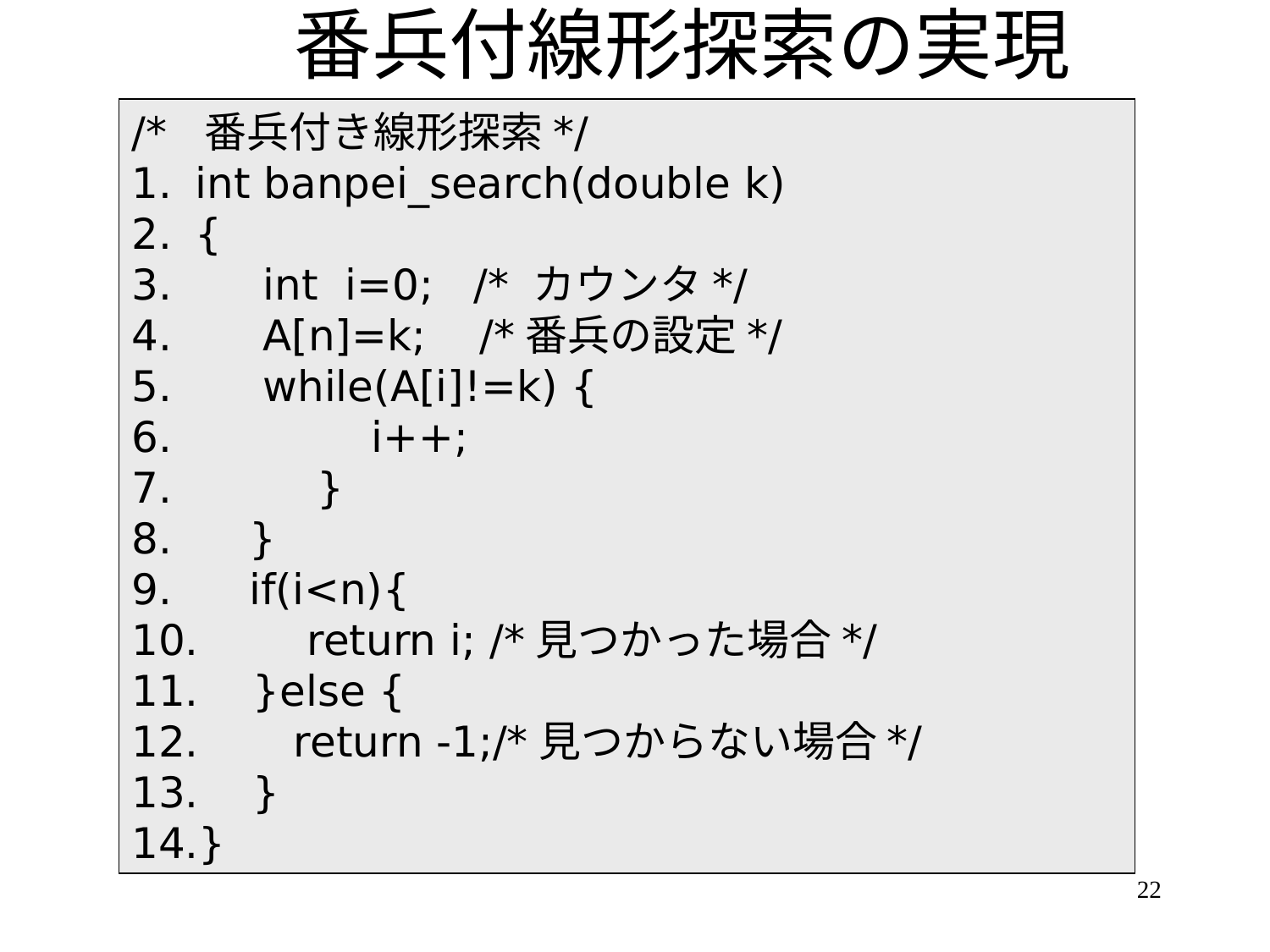

# 番兵付線形探索の実現
/*  番兵付き線形探索*/
int banpei_search(double k)
{
     int  i=0;   /* カウンタ*/
     A[n]=k;    /*番兵の設定*/
     while(A[i]!=k) {
             i++;
         }
    }
    if(i<n){
        return i; /*見つかった場合*/
    }else {
       return -1;/*見つからない場合*/
    }
}
22